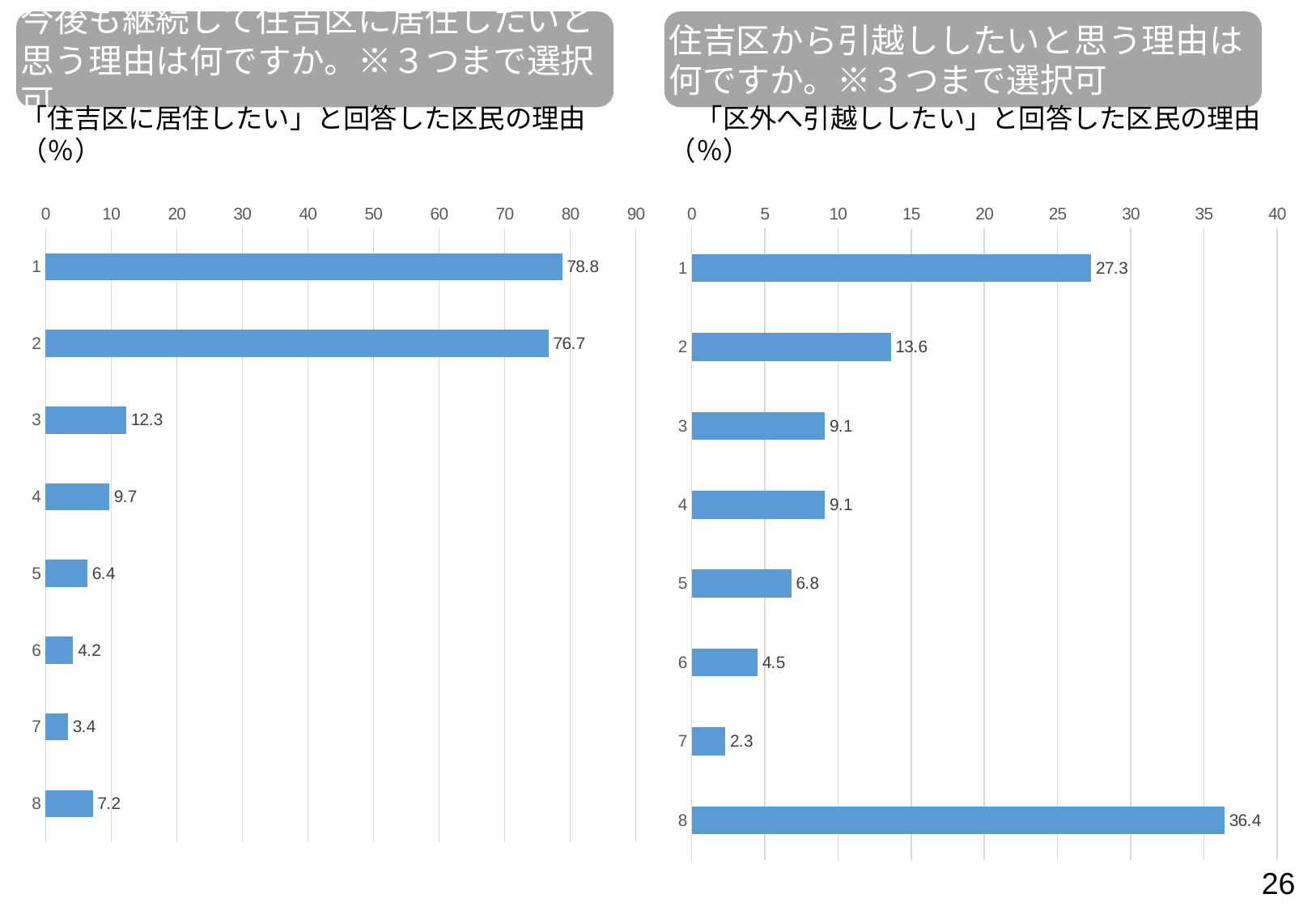

今後も継続して住吉区に居住したいと思う理由は何ですか。※３つまで選択可
住吉区から引越ししたいと思う理由は何ですか。※３つまで選択可
　「区外へ引越ししたい」と回答した区民の理由（％）
「住吉区に居住したい」と回答した区民の理由（％）

### Chart

| Category |  |
|---|---|

### Chart

| Category |  |
|---|---|
26